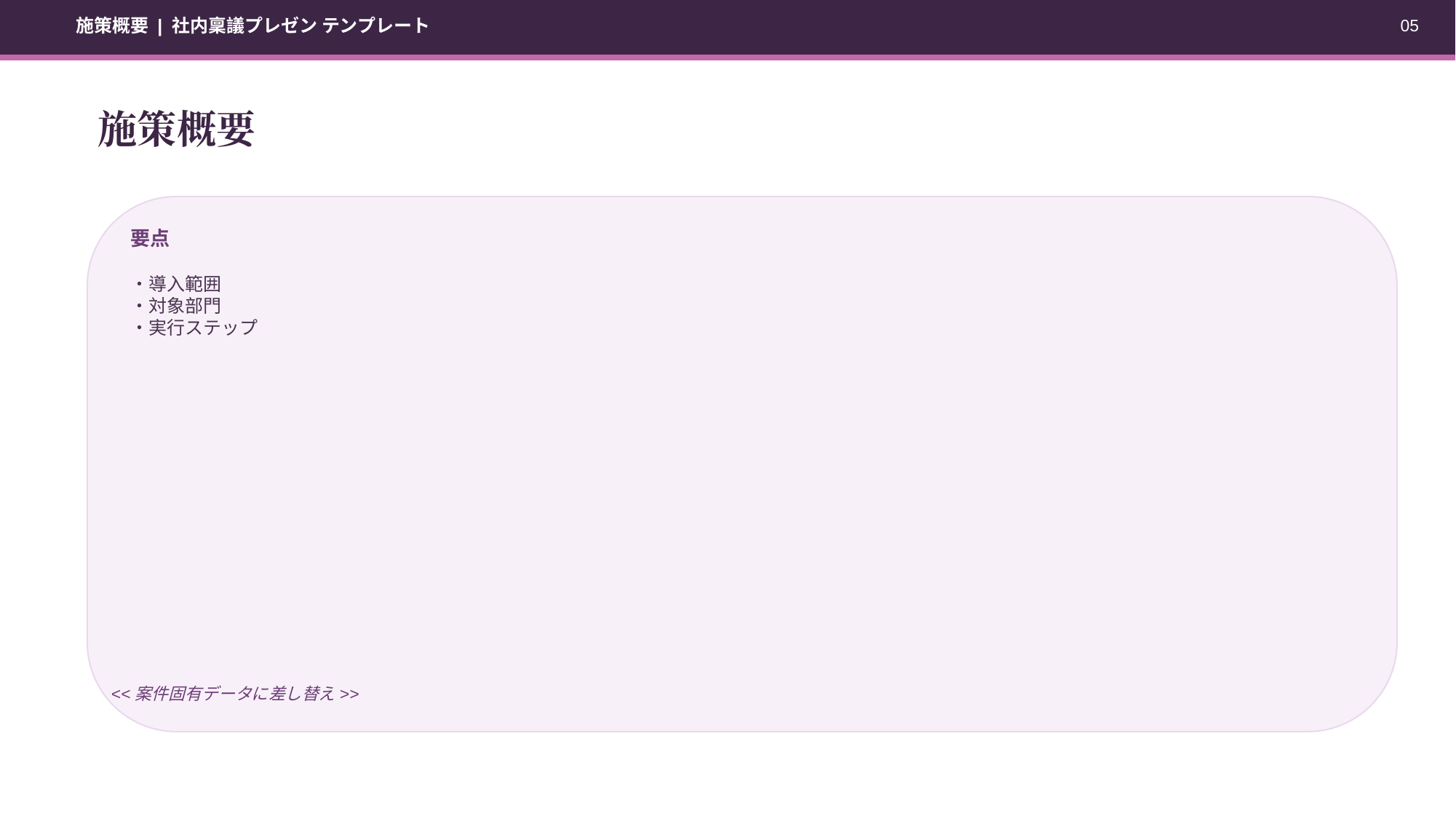

施策概要 | 社内稟議プレゼン テンプレート
05

施策概要

要点
・導入範囲
・対象部門
・実行ステップ
<<案件固有データに差し替え>>